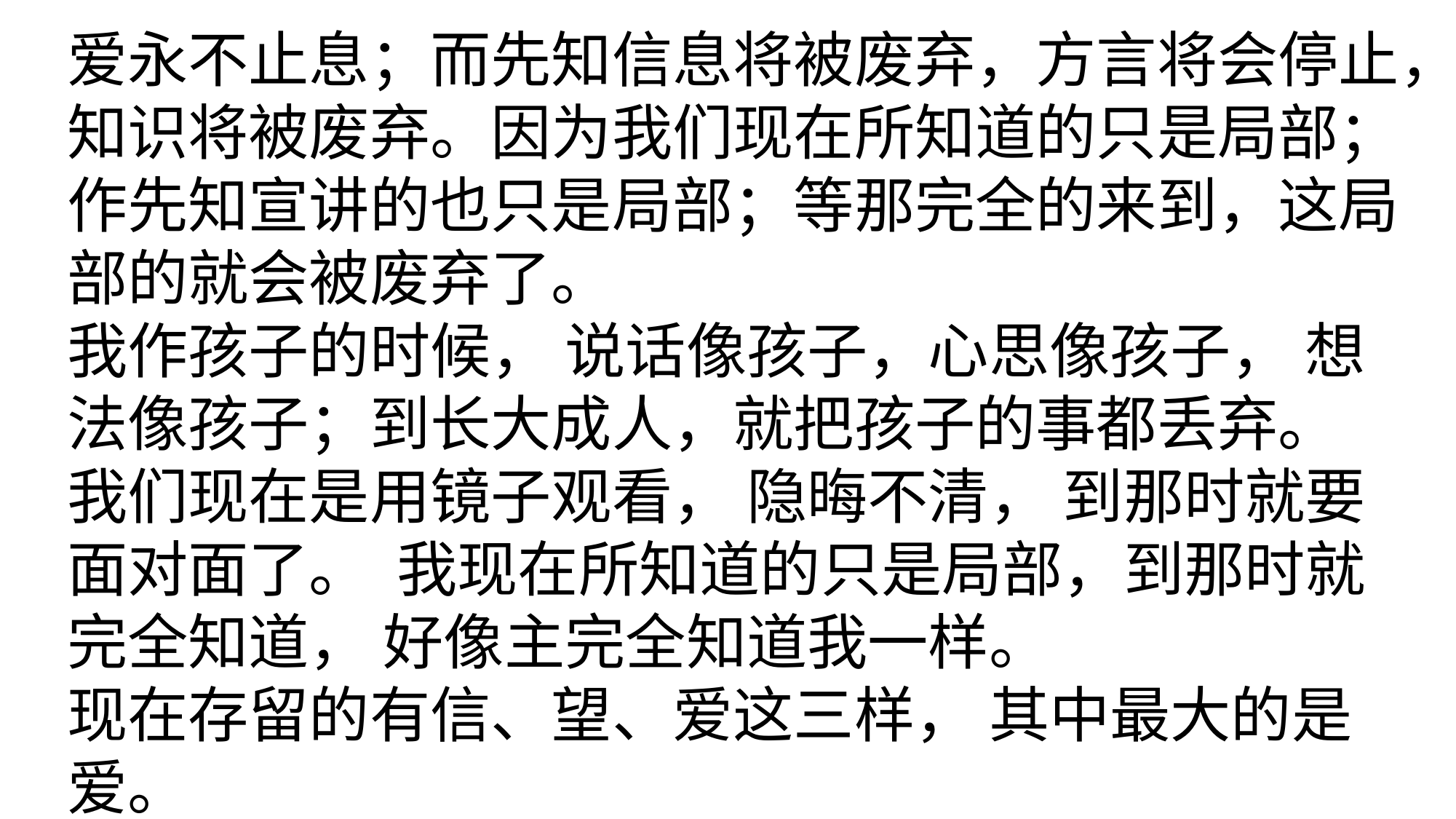

爱永不止息；而先知信息将被废弃，方言将会停止，知识将被废弃。因为我们现在所知道的只是局部；作先知宣讲的也只是局部；等那完全的来到，这局部的就会被废弃了。
我作孩子的时候， 说话像孩子，心思像孩子， 想法像孩子；到长大成人，就把孩子的事都丢弃。
我们现在是用镜子观看， 隐晦不清， 到那时就要面对面了。  我现在所知道的只是局部，到那时就完全知道， 好像主完全知道我一样。
现在存留的有信、望、爱这三样， 其中最大的是爱。